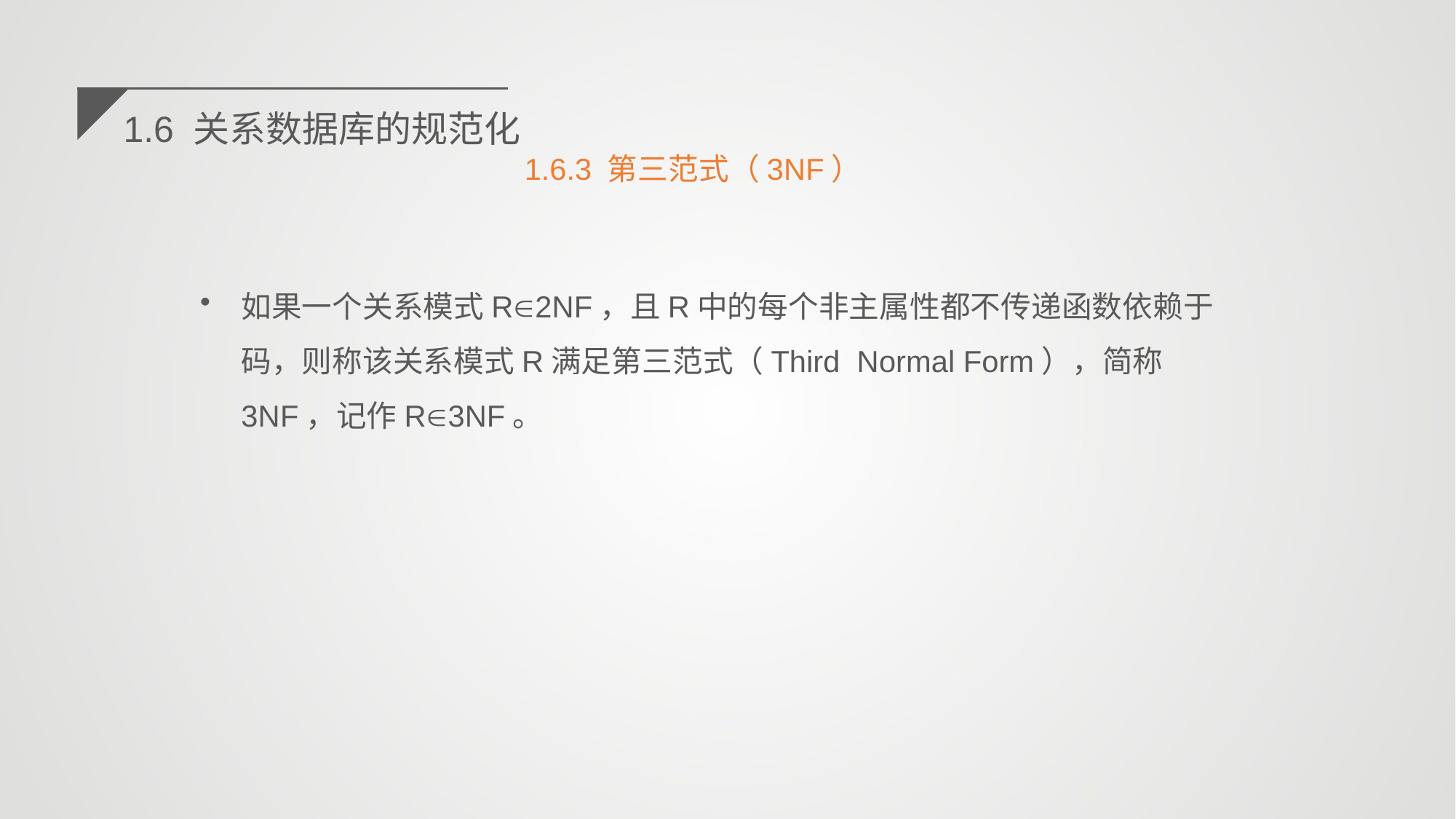

1.6 关系数据库的规范化
1.6.3 第三范式（3NF）

如果一个关系模式R∈2NF，且R中的每个非主属性都不传递函数依赖于码，则称该关系模式R满足第三范式（Third  Normal Form），简称3NF，记作R∈3NF。